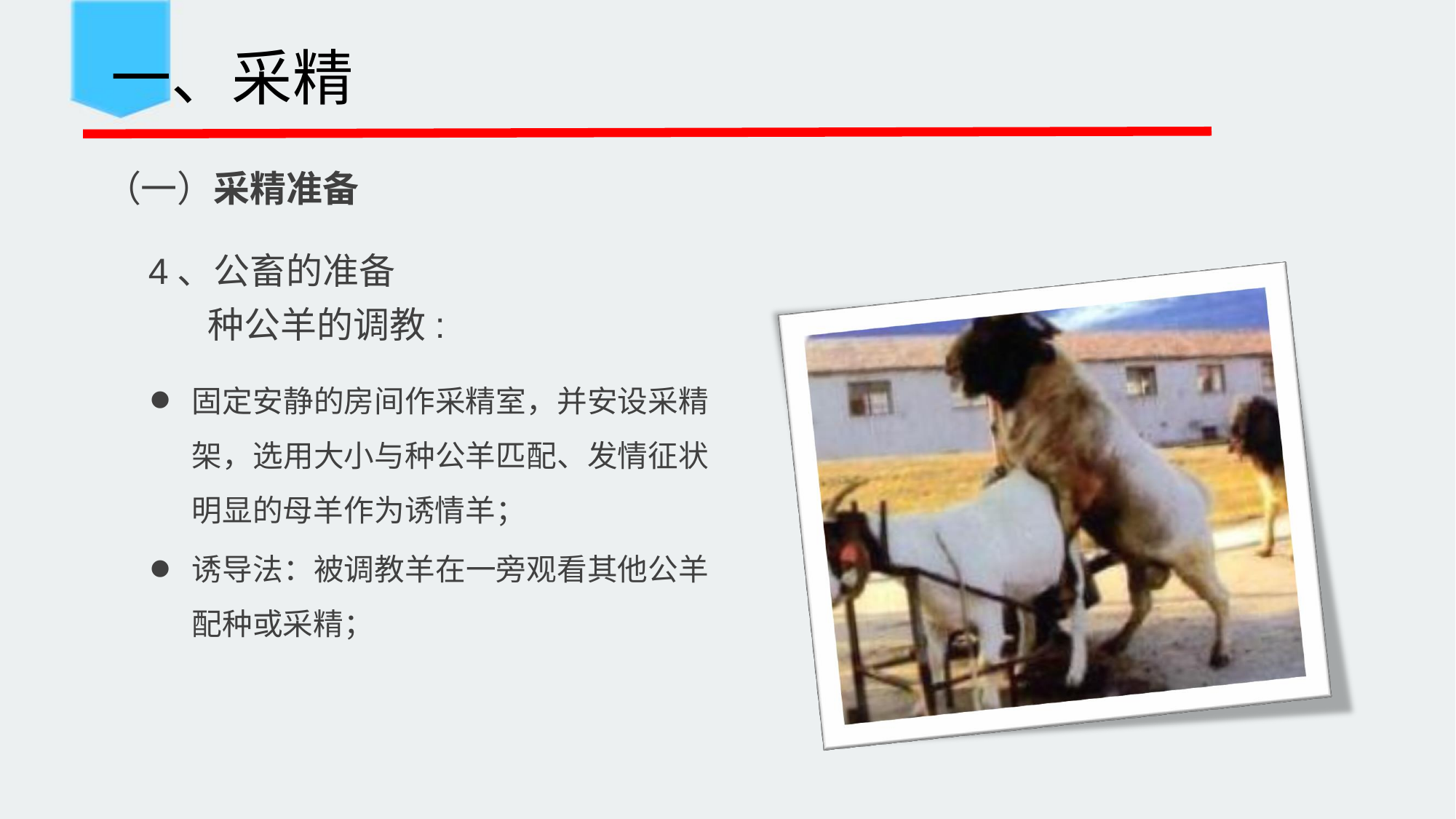

一、采精
  （一）采精准备

4、公畜的准备

种公羊的调教:
固定安静的房间作采精室，并安设采精 架，选用大小与种公羊匹配、发情征状 明显的母羊作为诱情羊；
诱导法：被调教羊在一旁观看其他公羊 配种或采精；